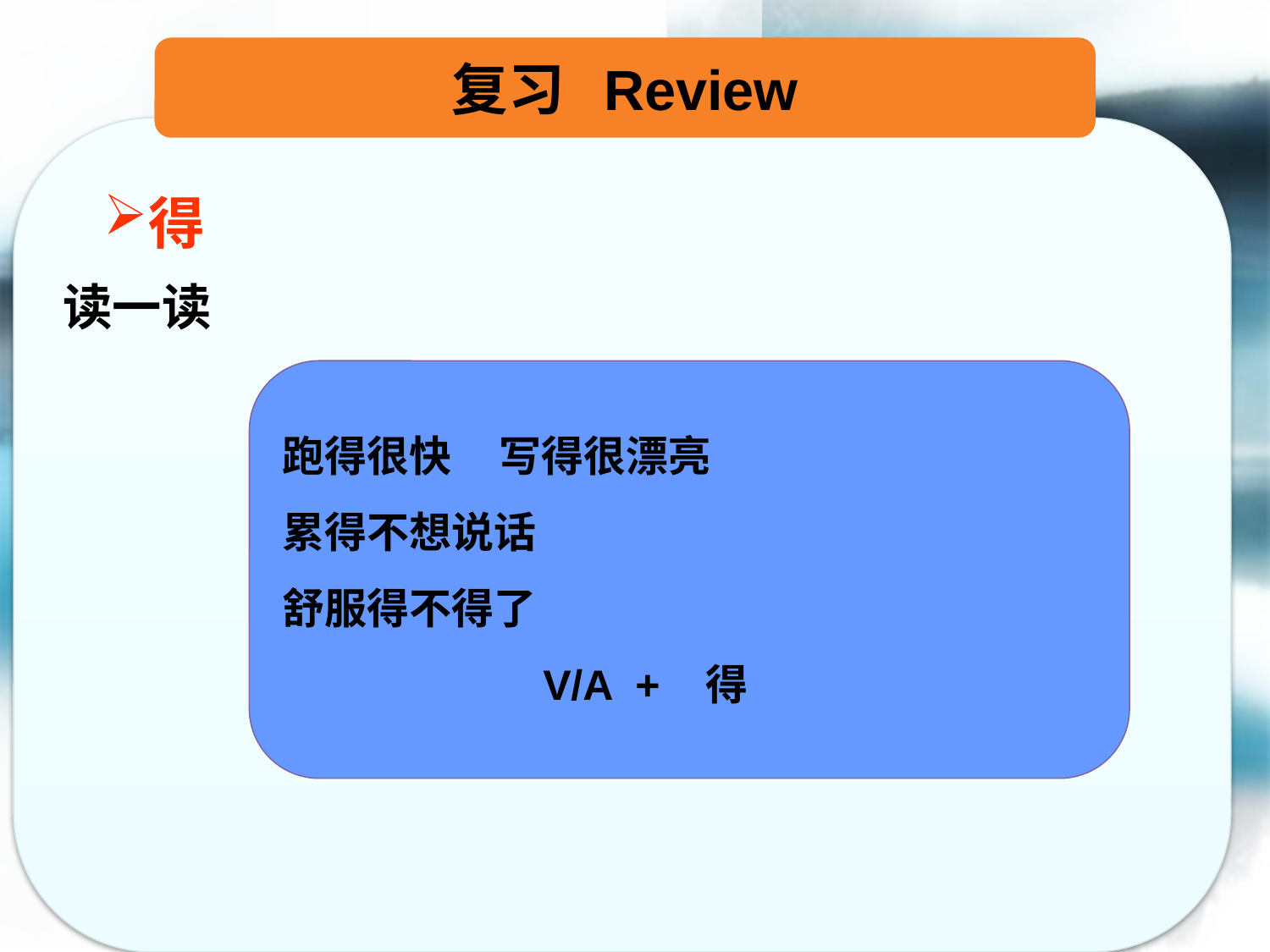

复习  Review

得
读一读

跑得很快     写得很漂亮
累得不想说话
舒服得不得了
                      V/A  +   得